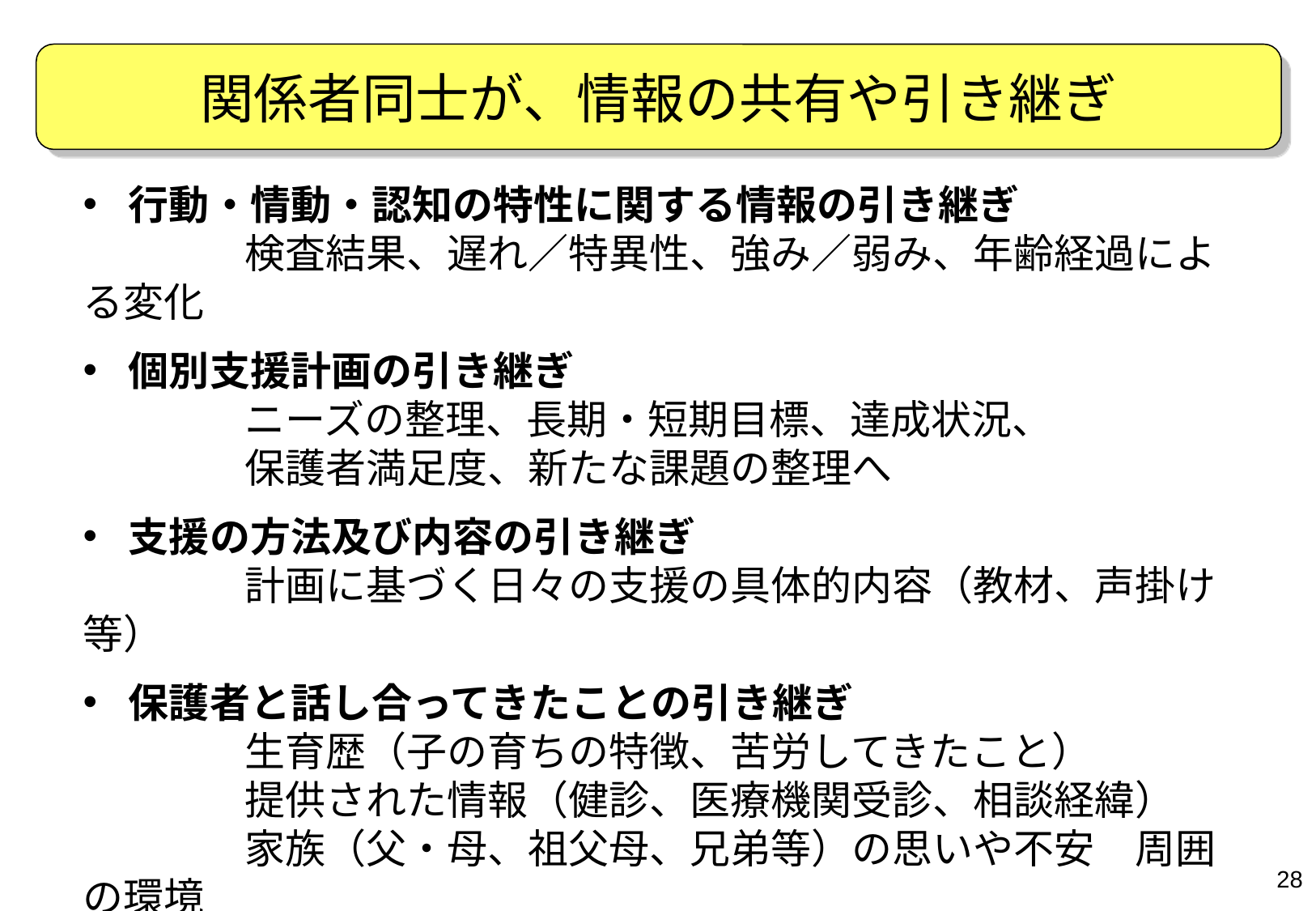

関係者同士が、情報の共有や引き継ぎ
行動・情動・認知の特性に関する情報の引き継ぎ
　　　　検査結果、遅れ／特異性、強み／弱み、年齢経過による変化
個別支援計画の引き継ぎ
　　　　ニーズの整理、長期・短期目標、達成状況、
　　　　保護者満足度、新たな課題の整理へ
支援の方法及び内容の引き継ぎ
　　　　計画に基づく日々の支援の具体的内容（教材、声掛け等）
保護者と話し合ってきたことの引き継ぎ
　　　　生育歴（子の育ちの特徴、苦労してきたこと）
　　　　提供された情報（健診、医療機関受診、相談経緯）
　　　　家族（父・母、祖父母、兄弟等）の思いや不安　周囲の環境
地域関係機関の情報の引き継ぎ
　　　　利用頻度、担当者、情報共有の方法、役割分担など

28